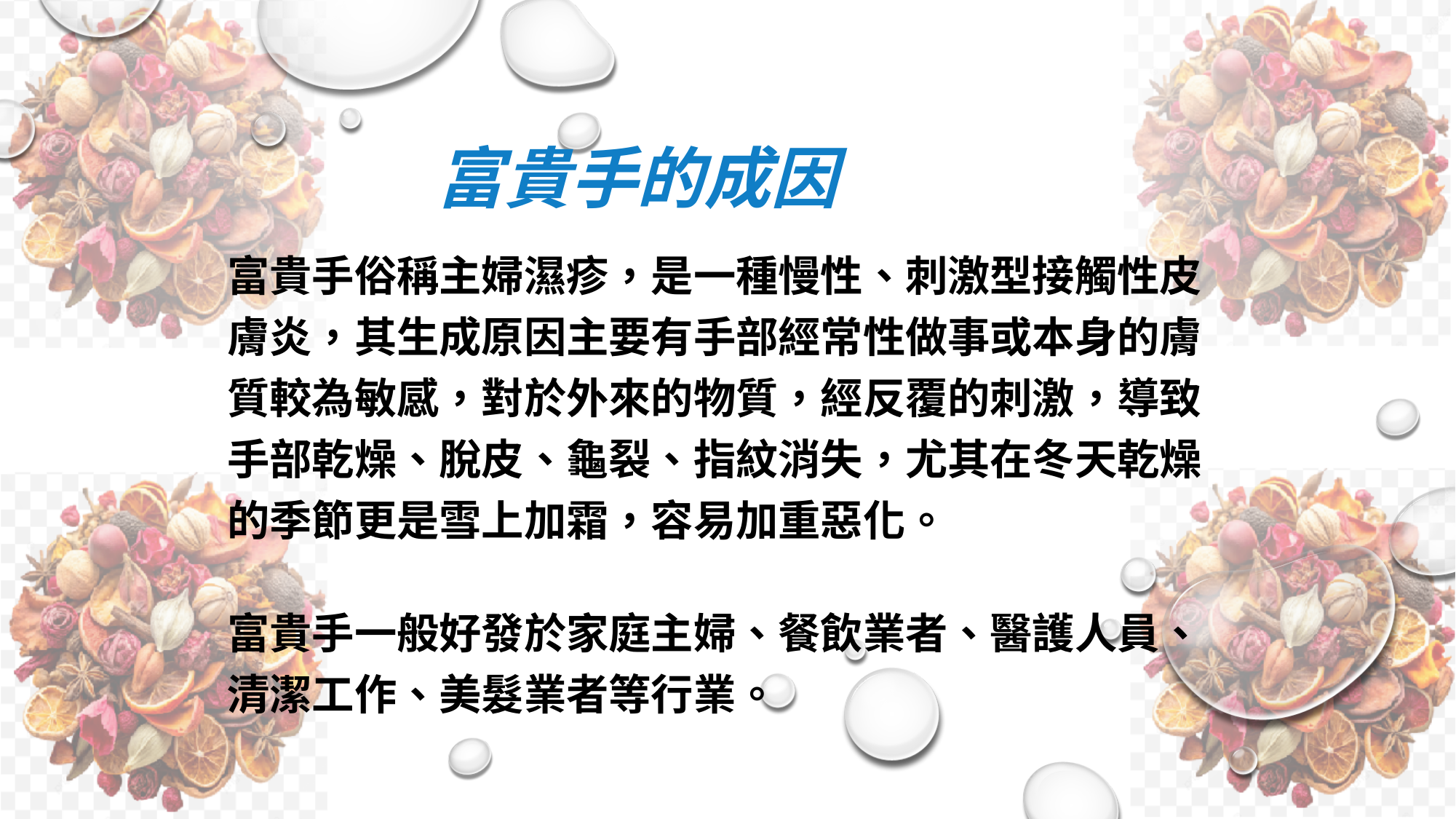

# 富貴手的成因
富貴手俗稱主婦濕疹，是一種慢性、刺激型接觸性皮膚炎，其生成原因主要有手部經常性做事或本身的膚質較為敏感，對於外來的物質，經反覆的刺激，導致手部乾燥、脫皮、龜裂、指紋消失，尤其在冬天乾燥的季節更是雪上加霜，容易加重惡化。

富貴手一般好發於家庭主婦、餐飲業者、醫護人員、清潔工作、美髮業者等行業。